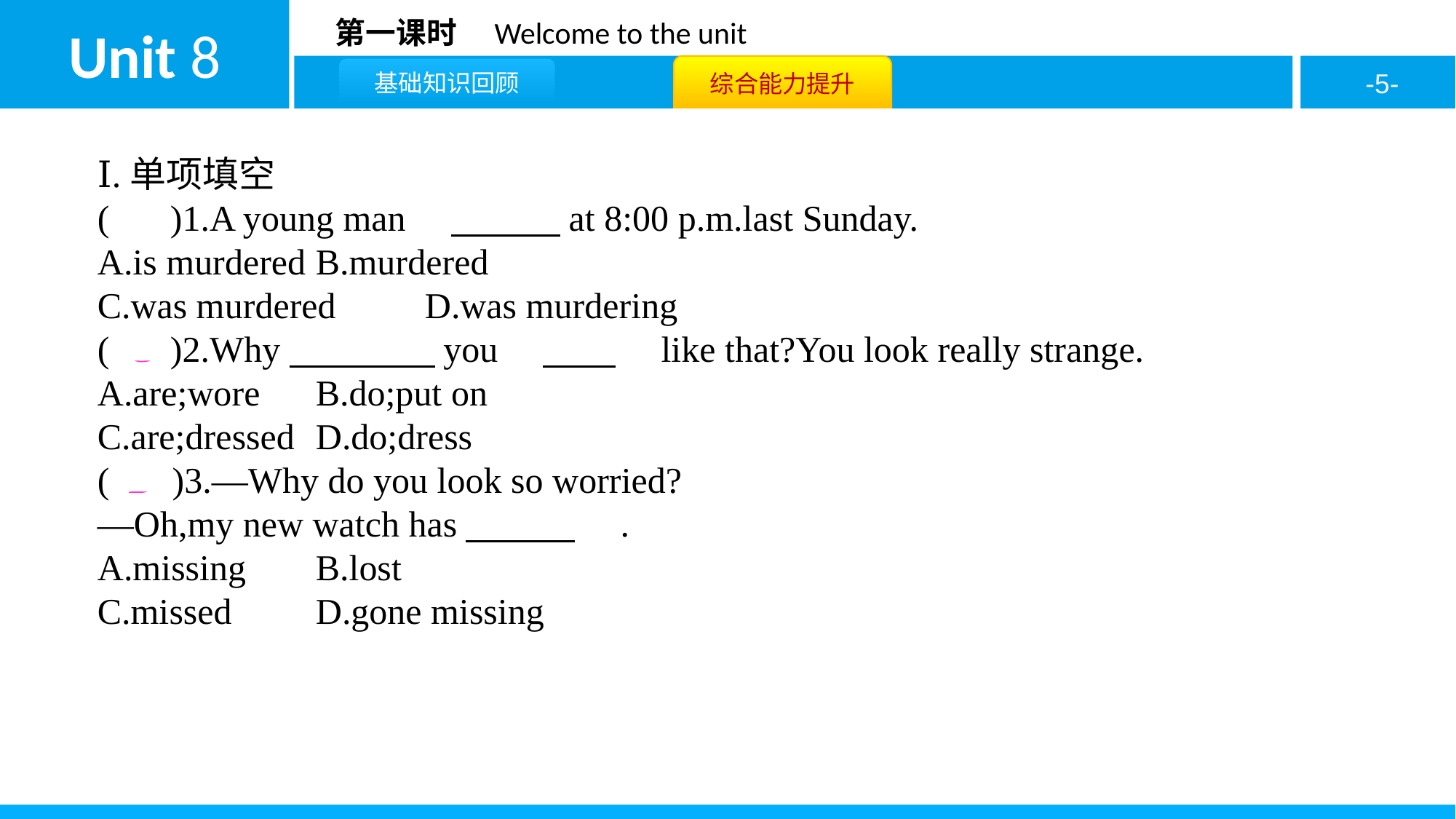

Ⅰ.单项填空
(  C  )1.A young man　　　　at 8:00 p.m.last Sunday.
A.is murdered	B.murdered
C.was murdered	D.was murdering
(  C  )2.Why　　　　you　　　　like that?You look really strange.
A.are;wore	B.do;put on
C.are;dressed	D.do;dress
(  D  )3.—Why do you look so worried?
—Oh,my new watch has　　　　.
A.missing	B.lost
C.missed	D.gone missing